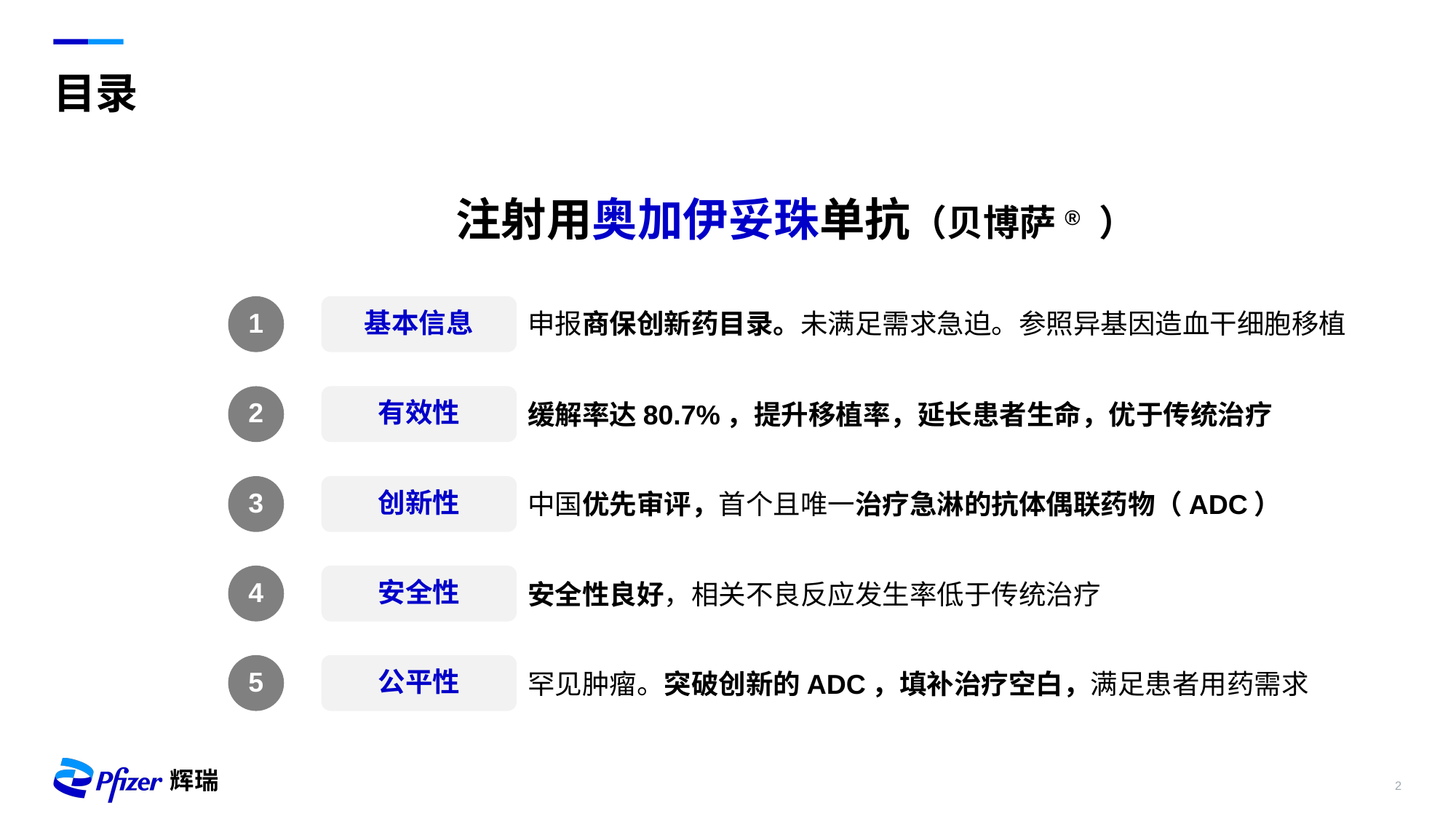

# 目录
注射用奥加伊妥珠单抗（贝博萨® ）

1
基本信息
申报商保创新药目录。未满足需求急迫。参照异基因造血干细胞移植
2
有效性
缓解率达80.7%，提升移植率，延长患者生命，优于传统治疗
3
创新性
中国优先审评，首个且唯一治疗急淋的抗体偶联药物（ADC）
4
安全性
安全性良好，相关不良反应发生率低于传统治疗
5
公平性
罕见肿瘤。突破创新的ADC，填补治疗空白，满足患者用药需求